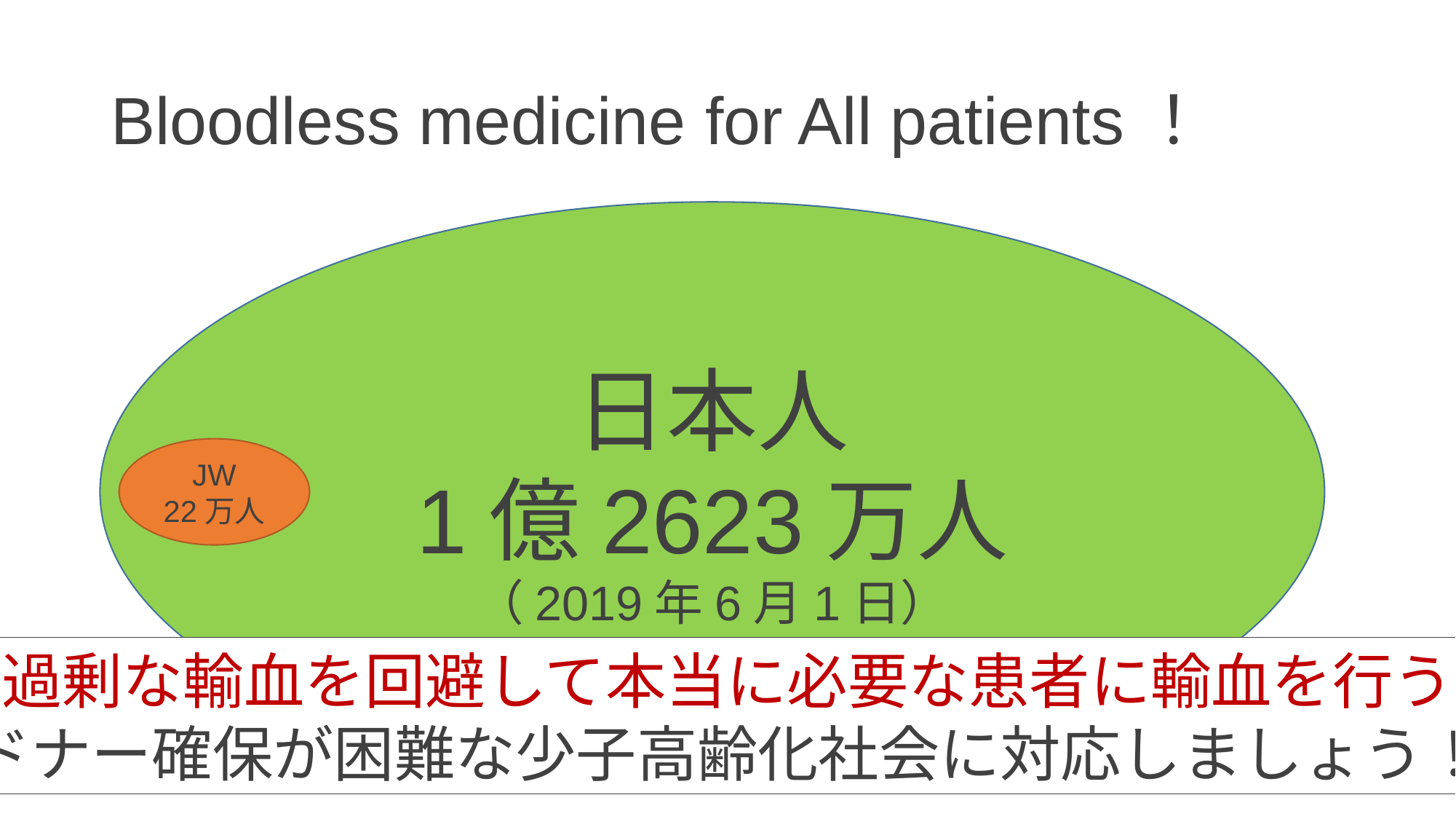

# Bloodless medicine for All patients！
日本人
1億2623万人
（2019年6月1日）
JW
22万人
過剰な輸血を回避して本当に必要な患者に輸血を行う
ドナー確保が困難な少子高齢化社会に対応しましょう！